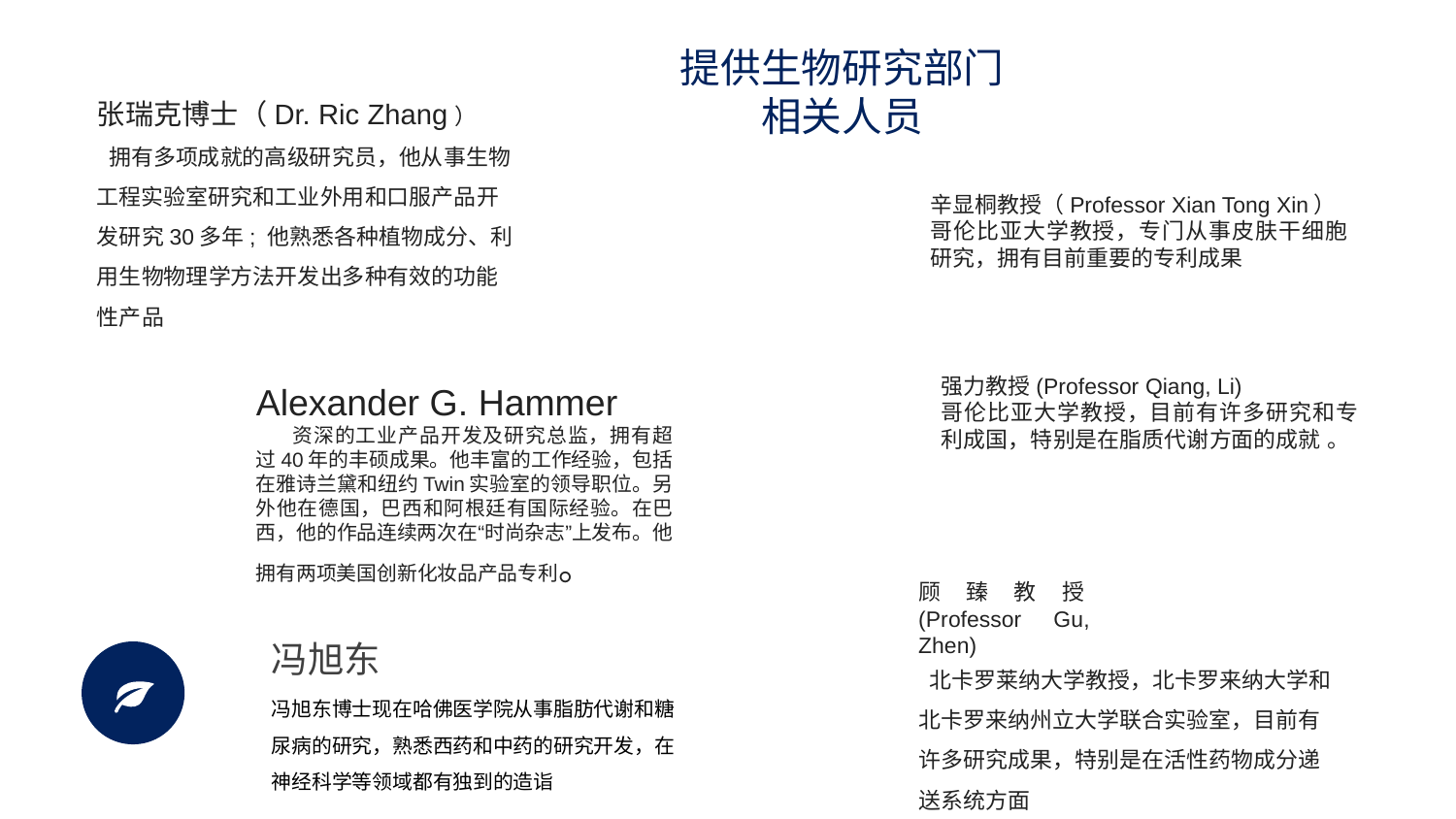

提供生物研究部门相关人员
张瑞克博士（Dr. Ric Zhang）
 拥有多项成就的高级研究员，他从事生物工程实验室研究和工业外用和口服产品开发研究30多年; 他熟悉各种植物成分、利用生物物理学方法开发出多种有效的功能性产品
辛显桐教授（Professor Xian Tong Xin）
哥伦比亚大学教授，专门从事皮肤干细胞研究，拥有目前重要的专利成果
Alexander G. Hammer
资深的工业产品开发及研究总监，拥有超过40年的丰硕成果。他丰富的工作经验，包括在雅诗兰黛和纽约Twin实验室的领导职位。另外他在德国，巴西和阿根廷有国际经验。在巴西，他的作品连续两次在“时尚杂志”上发布。他拥有两项美国创新化妆品产品专利。
强力教授(Professor Qiang, Li)
哥伦比亚大学教授，目前有许多研究和专利成国，特别是在脂质代谢方面的成就 。
顾臻教授(Professor Gu, Zhen)

 北卡罗莱纳大学教授，北卡罗来纳大学和北卡罗来纳州立大学联合实验室，目前有许多研究成果，特别是在活性药物成分递送系统方面
冯旭东
冯旭东博士现在哈佛医学院从事脂肪代谢和糖尿病的研究，熟悉西药和中药的研究开发，在神经科学等领域都有独到的造诣